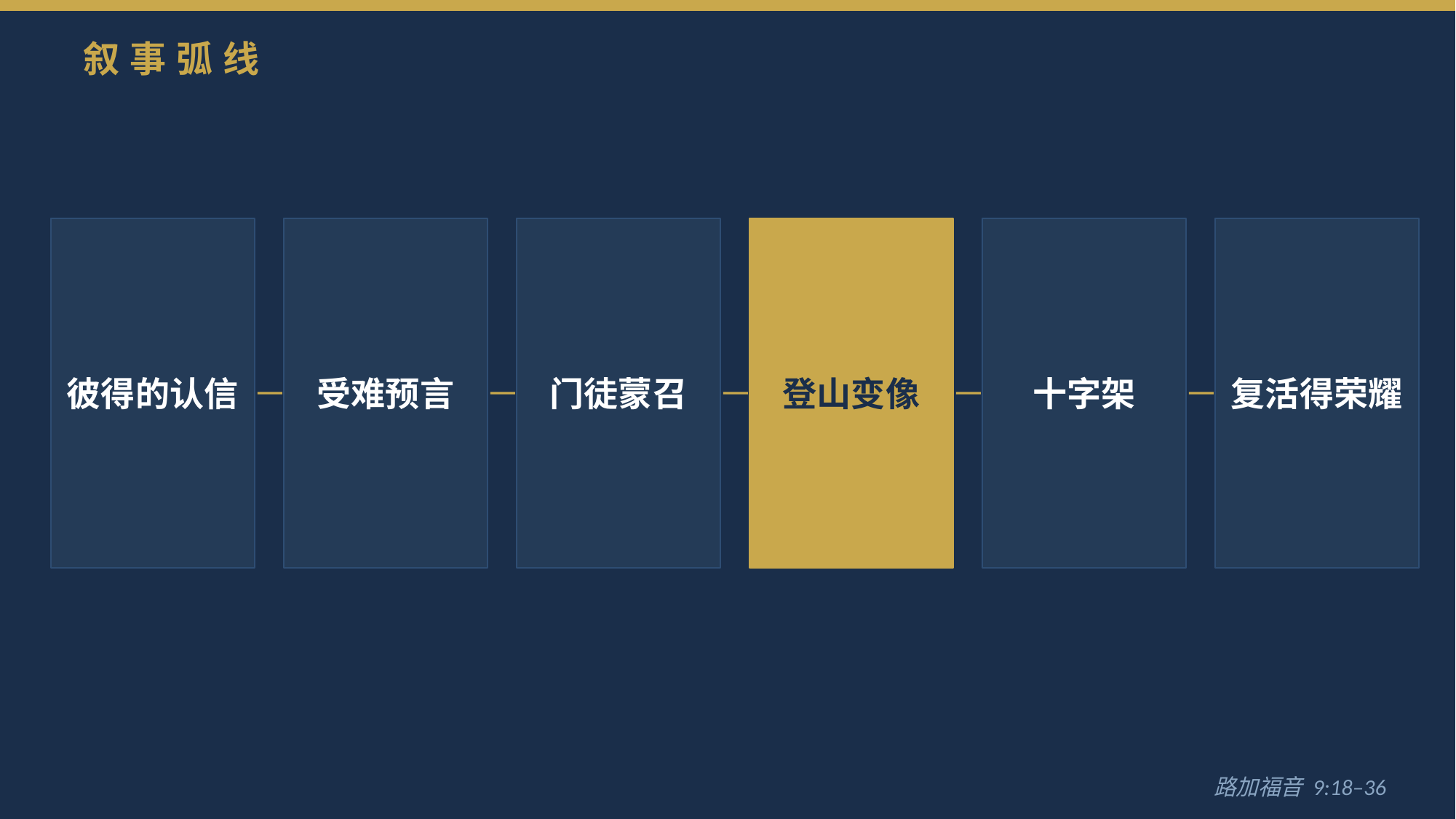

叙事弧线

彼得的认信
受难预言
门徒蒙召
登山变像
十字架
复活得荣耀

路加福音 9:18–36